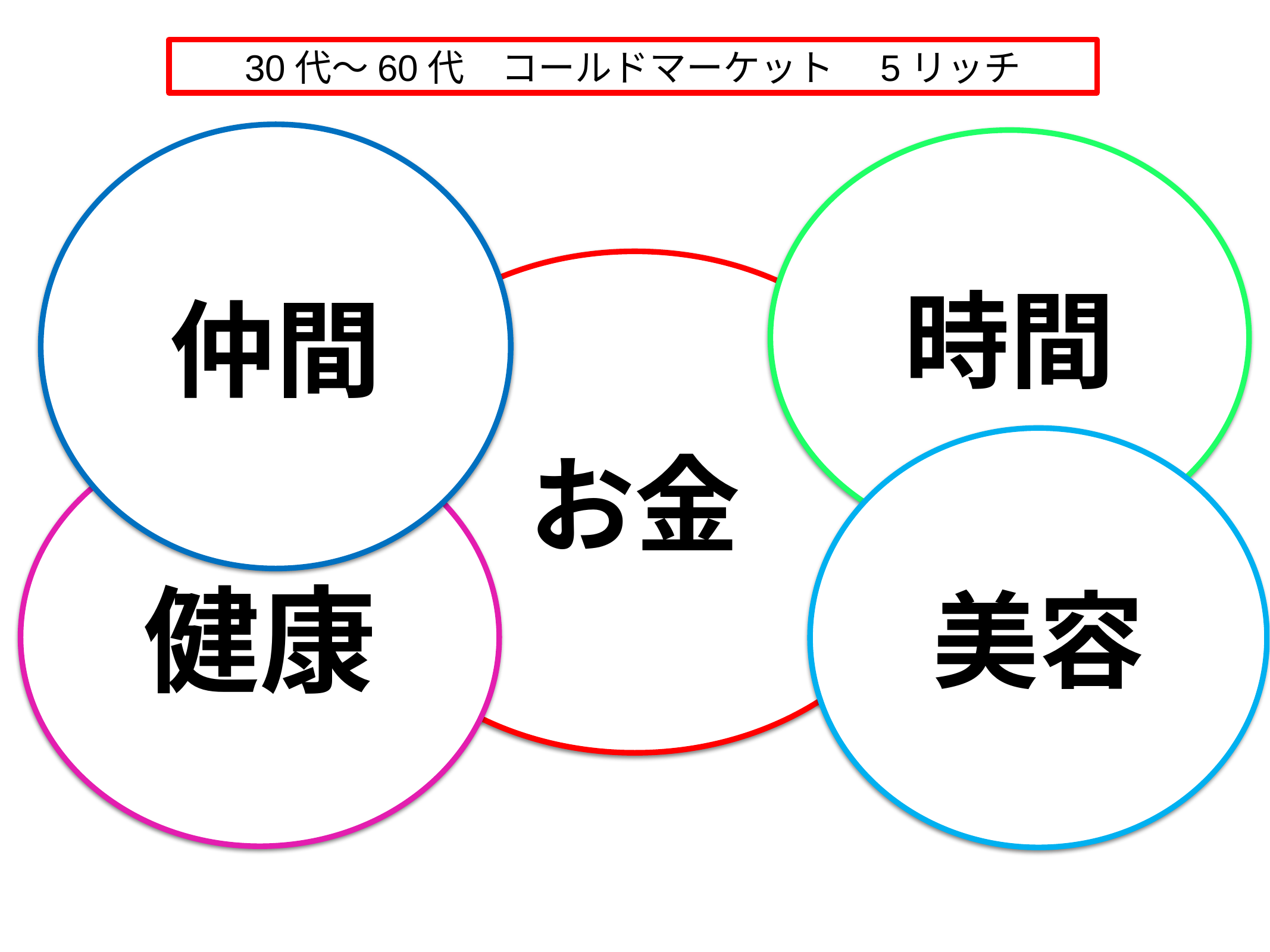

30代～60代　コールドマーケット　5リッチ
仲間
時間
お金
美容
健康
より良い幸せな人生にするには？